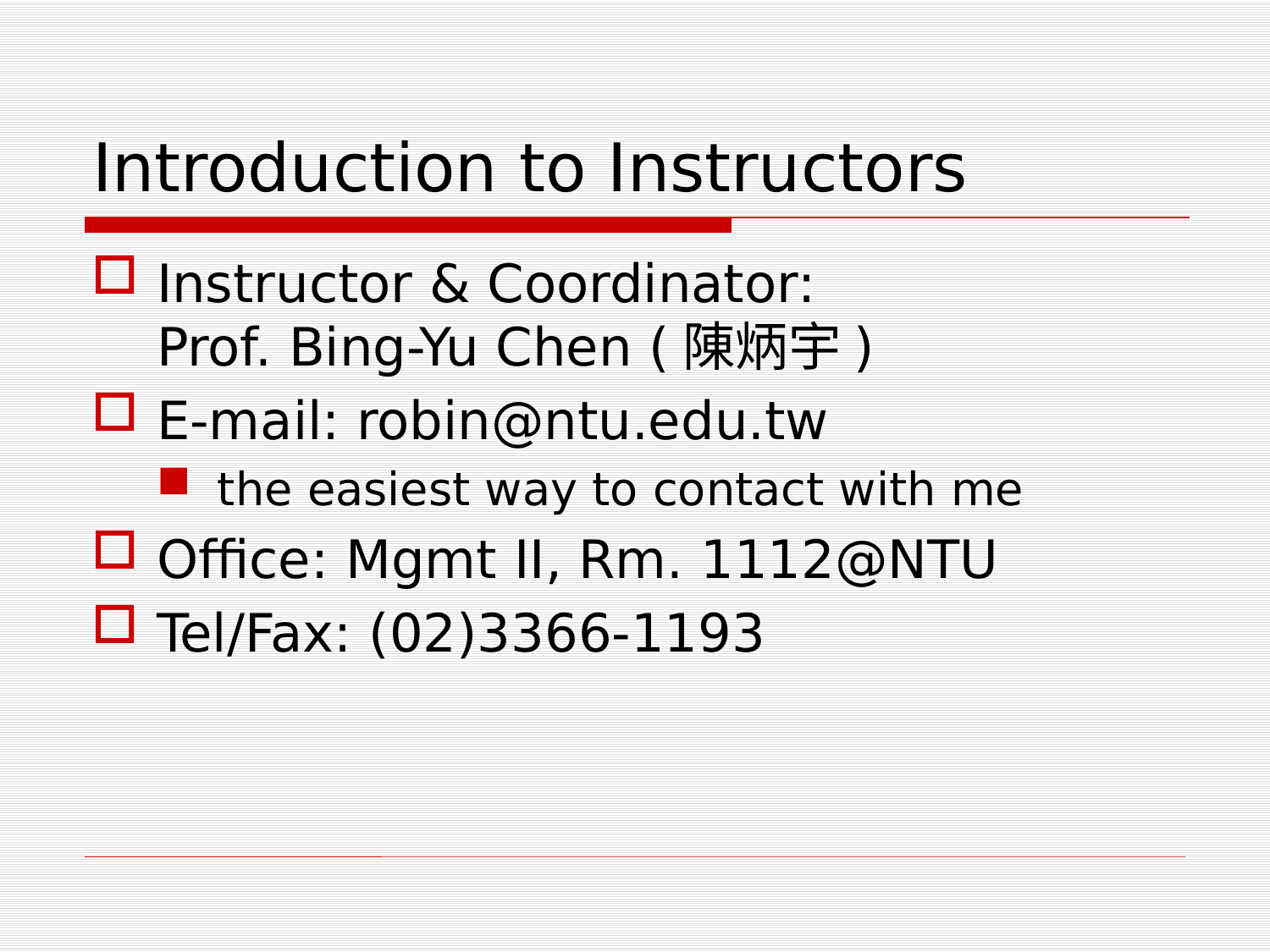

# Introduction to Instructors
Instructor & Coordinator:
Prof. Bing-Yu Chen (陳炳宇)
E-mail: robin@ntu.edu.tw
the easiest way to contact with me
Office: Mgmt II, Rm. 1112@NTU
Tel/Fax: (02)3366-1193